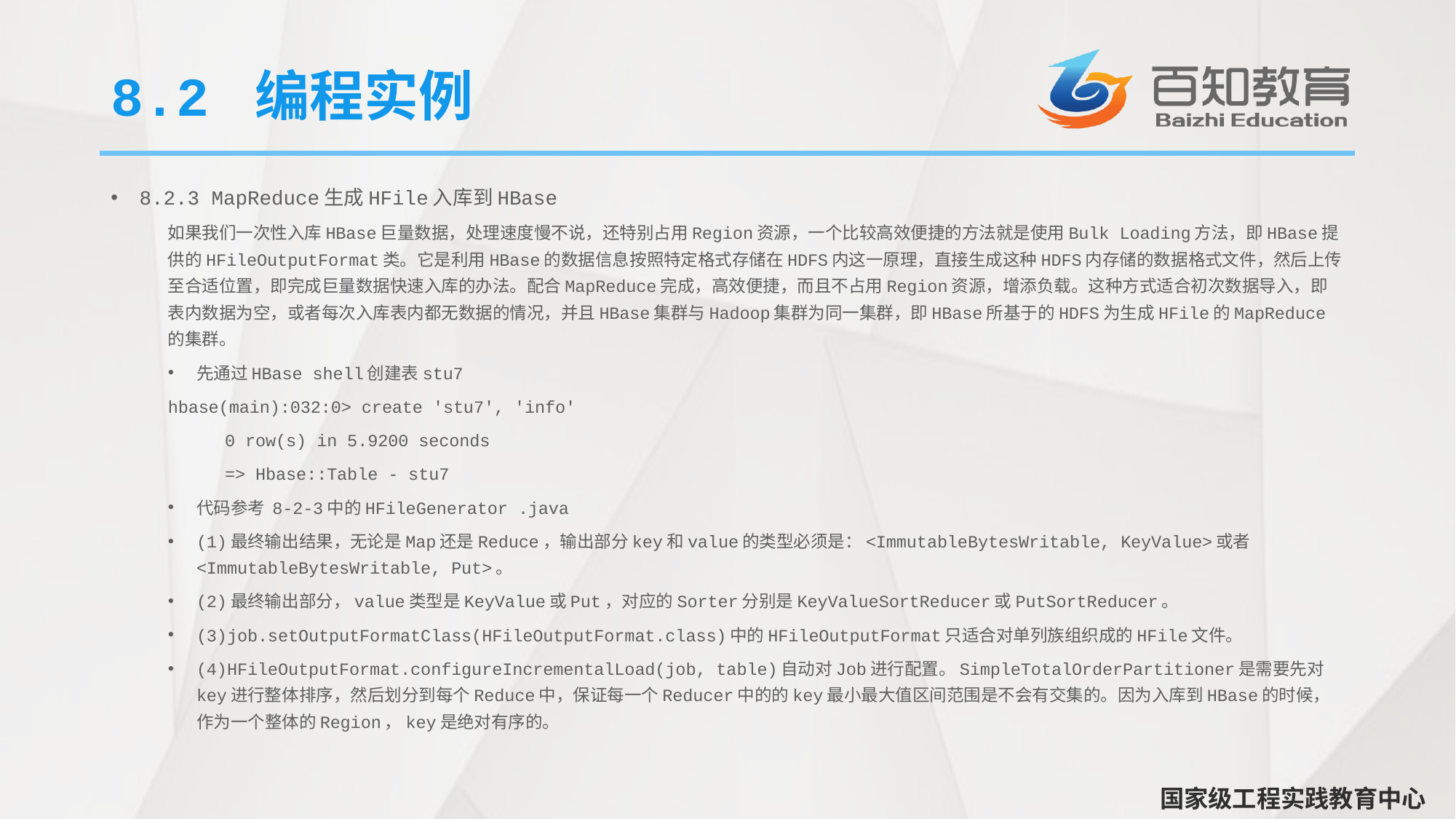

# 8.2 编程实例
8.2.3 MapReduce生成HFile入库到HBase
如果我们一次性入库HBase巨量数据，处理速度慢不说，还特别占用Region资源，一个比较高效便捷的方法就是使用Bulk Loading方法，即HBase提供的HFileOutputFormat类。它是利用HBase的数据信息按照特定格式存储在HDFS内这一原理，直接生成这种HDFS内存储的数据格式文件，然后上传至合适位置，即完成巨量数据快速入库的办法。配合MapReduce完成，高效便捷，而且不占用Region资源，增添负载。这种方式适合初次数据导入，即表内数据为空，或者每次入库表内都无数据的情况，并且HBase集群与Hadoop集群为同一集群，即HBase所基于的HDFS为生成HFile的MapReduce的集群。
先通过HBase shell创建表stu7
	hbase(main):032:0> create 'stu7', 'info'
0 row(s) in 5.9200 seconds
=> Hbase::Table - stu7
代码参考 8-2-3中的HFileGenerator .java
(1)最终输出结果，无论是Map还是Reduce，输出部分key和value的类型必须是：<ImmutableBytesWritable, KeyValue>或者<ImmutableBytesWritable, Put>。
(2)最终输出部分，value类型是KeyValue或Put，对应的Sorter分别是KeyValueSortReducer或PutSortReducer。
(3)job.setOutputFormatClass(HFileOutputFormat.class)中的HFileOutputFormat只适合对单列族组织成的HFile文件。
(4)HFileOutputFormat.configureIncrementalLoad(job, table)自动对Job进行配置。SimpleTotalOrderPartitioner是需要先对key进行整体排序，然后划分到每个Reduce中，保证每一个Reducer中的的key最小最大值区间范围是不会有交集的。因为入库到HBase的时候，作为一个整体的Region，key是绝对有序的。